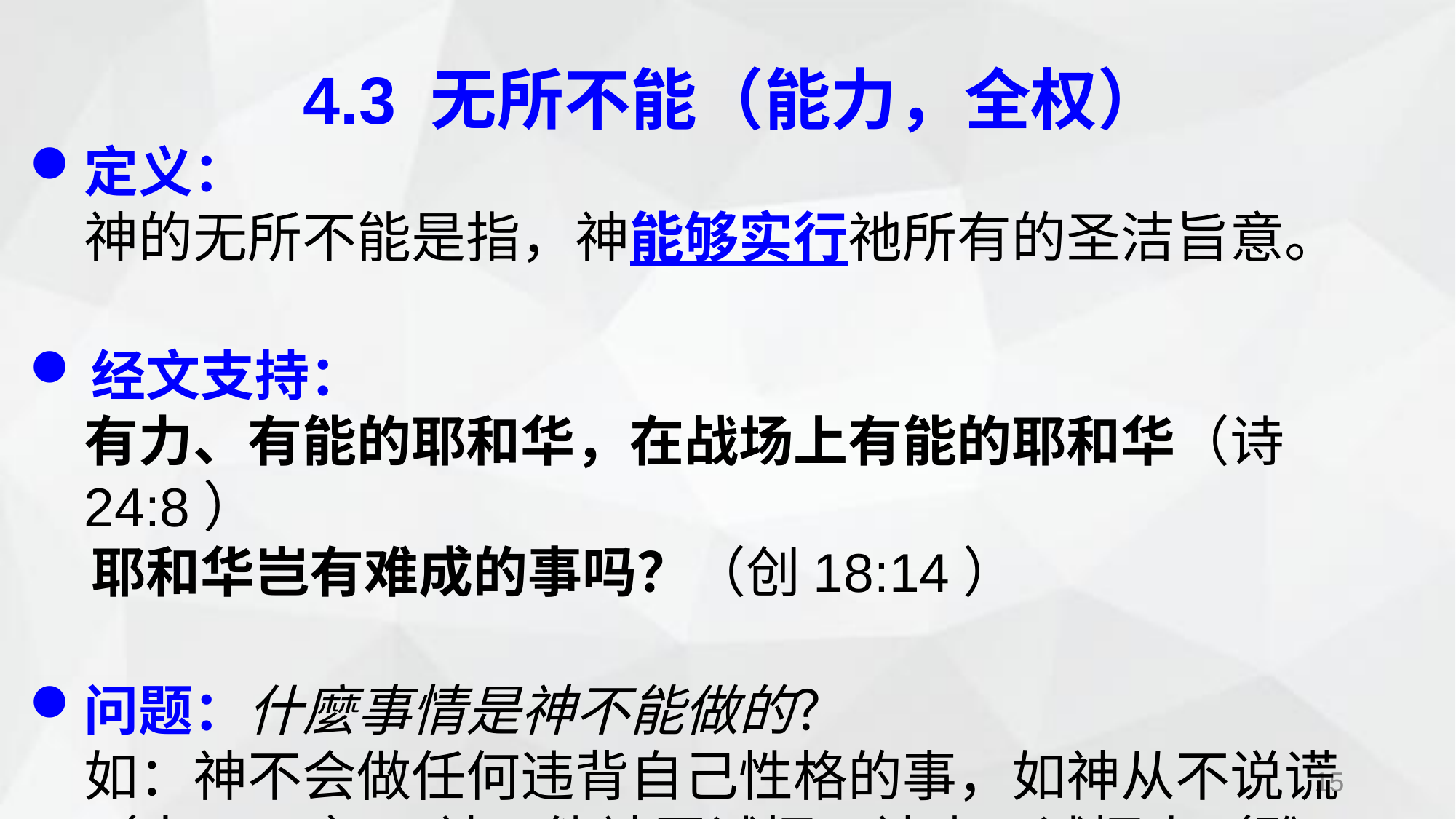

4.3 无所不能（能力，全权）
定义：
神的无所不能是指，神能够实行祂所有的圣洁旨意。

经文支持：
有力、有能的耶和华，在战场上有能的耶和华（诗24:8）
耶和华岂有难成的事吗？（创18:14）

问题：什麼事情是神不能做的？
如：神不会做任何违背自己性格的事，如神从不说谎（来6:18）；神不能被恶试探，神也不试探人（雅1:13）

15